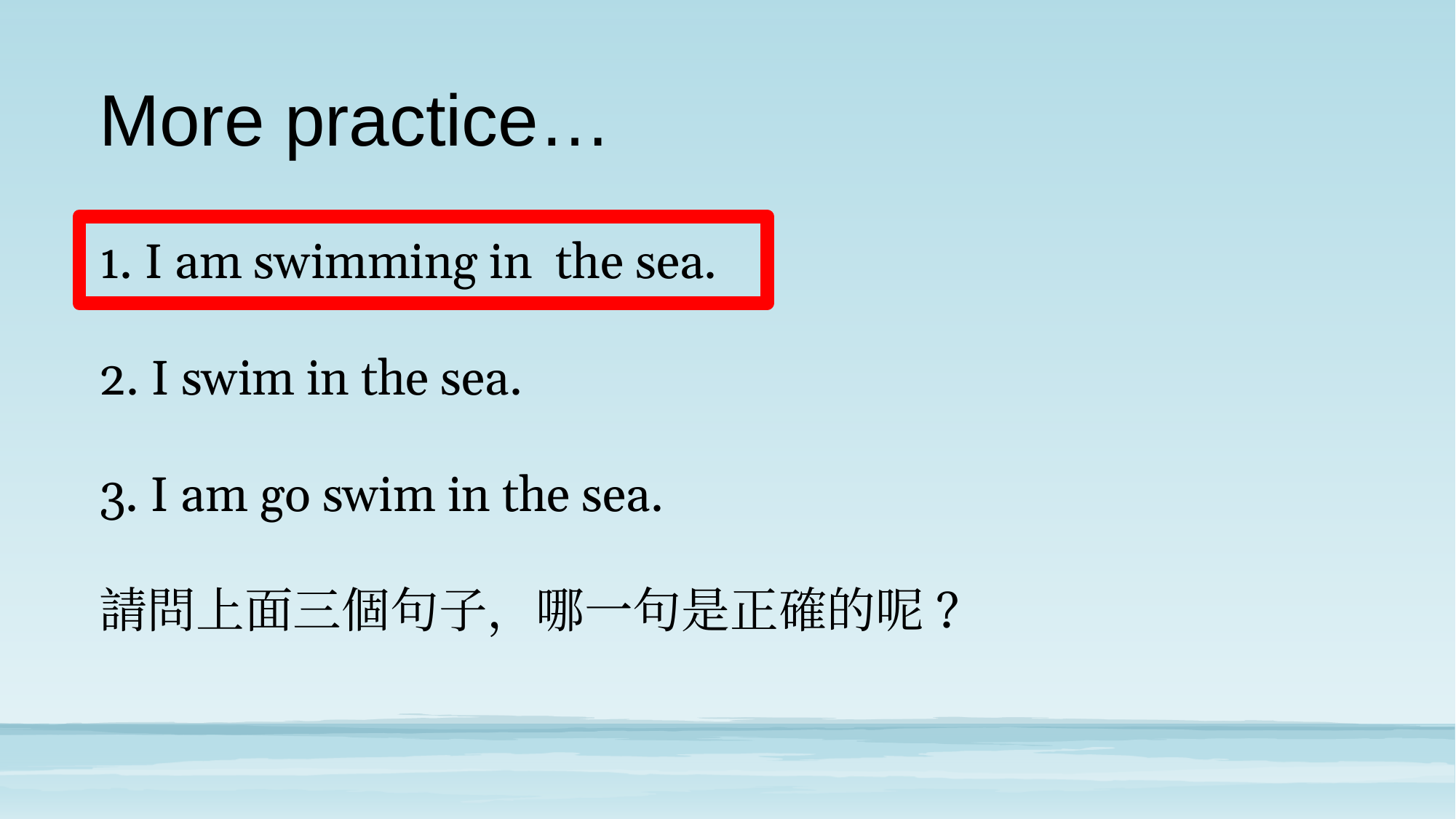

# More practice…

1. I am swimming in  the sea.

2. I swim in the sea.

3. I am go swim in the sea.

請問上面三個句子，哪一句是正確的呢?